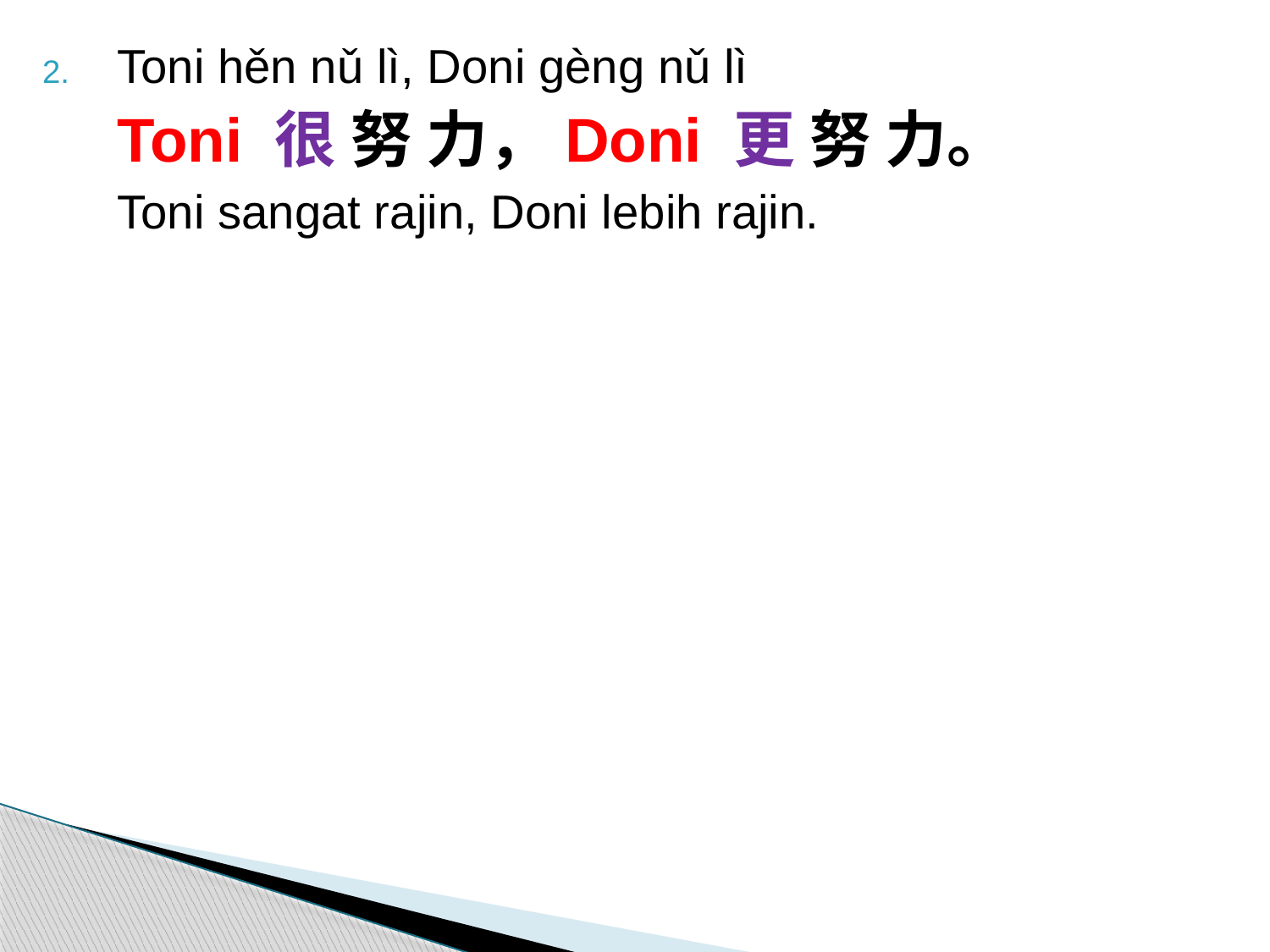

Toni hěn nǔ lì, Doni gèng nǔ lì
	Toni 很 努 力，Doni 更 努 力。
	Toni sangat rajin, Doni lebih rajin.